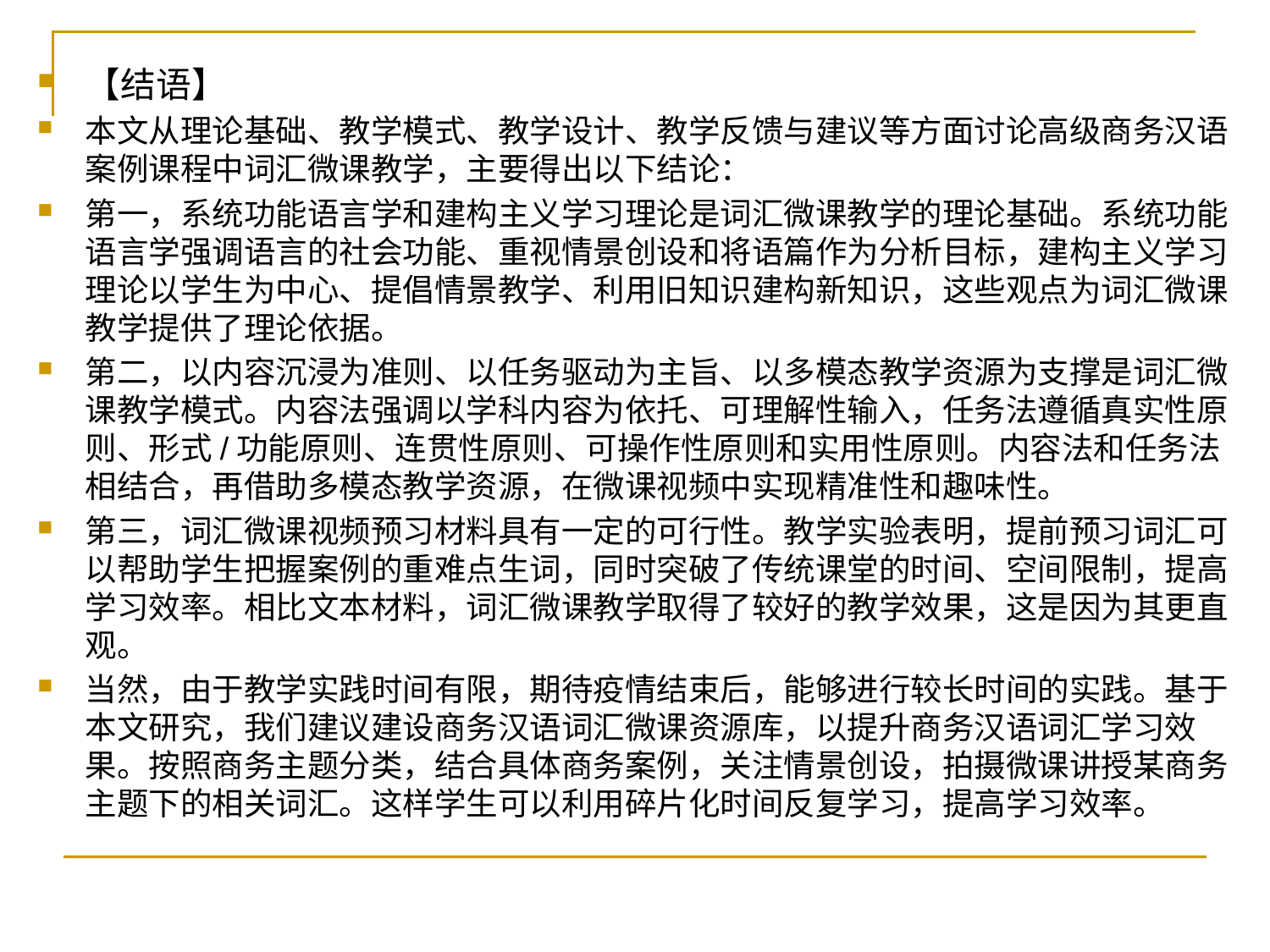

【结语】
本文从理论基础、教学模式、教学设计、教学反馈与建议等方面讨论高级商务汉语案例课程中词汇微课教学，主要得出以下结论：
第一，系统功能语言学和建构主义学习理论是词汇微课教学的理论基础。系统功能语言学强调语言的社会功能、重视情景创设和将语篇作为分析目标，建构主义学习理论以学生为中心、提倡情景教学、利用旧知识建构新知识，这些观点为词汇微课教学提供了理论依据。
第二，以内容沉浸为准则、以任务驱动为主旨、以多模态教学资源为支撑是词汇微课教学模式。内容法强调以学科内容为依托、可理解性输入，任务法遵循真实性原则、形式/功能原则、连贯性原则、可操作性原则和实用性原则。内容法和任务法相结合，再借助多模态教学资源，在微课视频中实现精准性和趣味性。
第三，词汇微课视频预习材料具有一定的可行性。教学实验表明，提前预习词汇可以帮助学生把握案例的重难点生词，同时突破了传统课堂的时间、空间限制，提高学习效率。相比文本材料，词汇微课教学取得了较好的教学效果，这是因为其更直观。
当然，由于教学实践时间有限，期待疫情结束后，能够进行较长时间的实践。基于本文研究，我们建议建设商务汉语词汇微课资源库，以提升商务汉语词汇学习效果。按照商务主题分类，结合具体商务案例，关注情景创设，拍摄微课讲授某商务主题下的相关词汇。这样学生可以利用碎片化时间反复学习，提高学习效率。